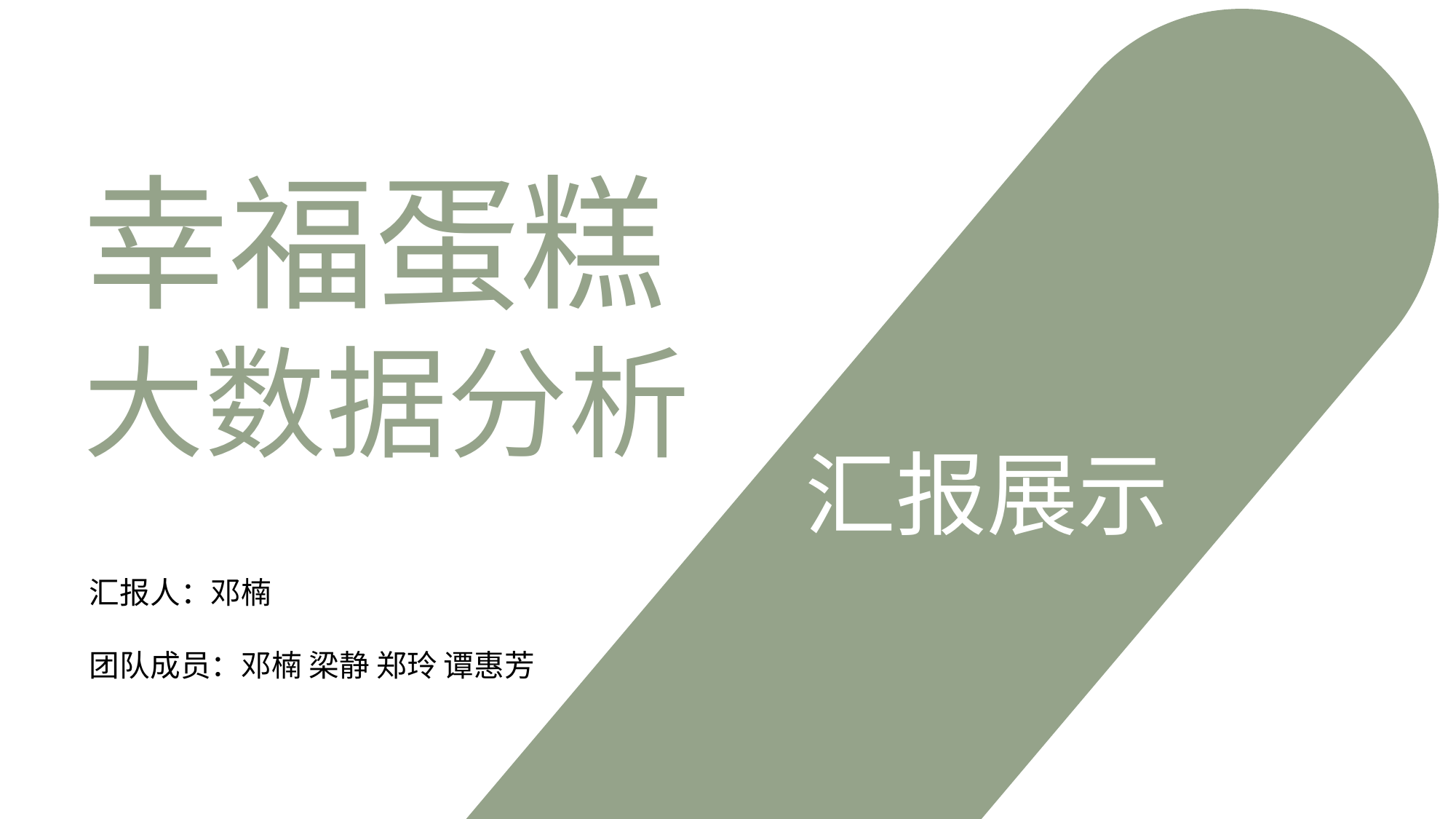

幸福蛋糕 大数据分析

汇报展示
汇报人：邓楠

团队成员：邓楠 梁静 郑玲 谭惠芳